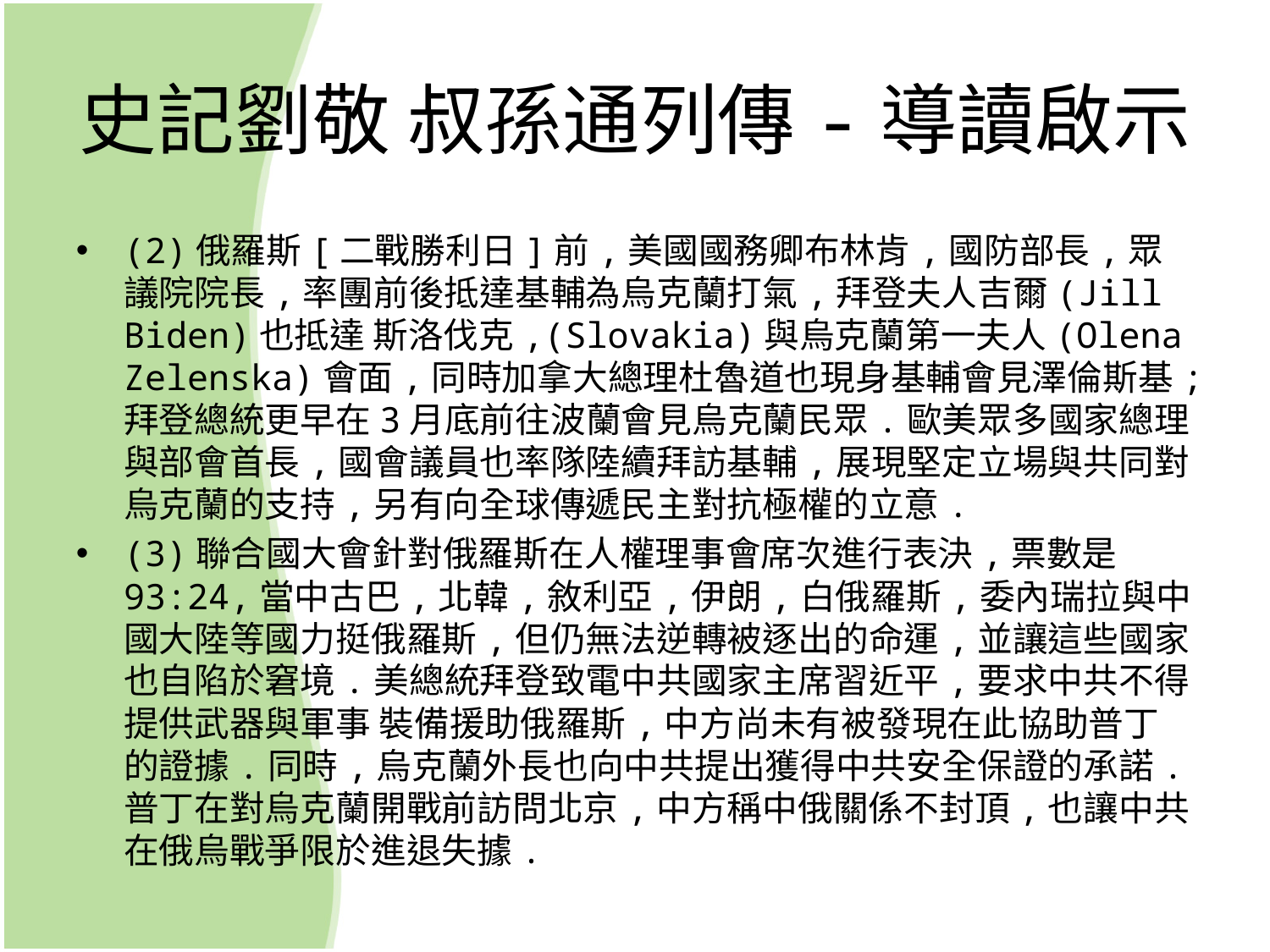

# 史記劉敬 叔孫通列傳-導讀啟示
(2)俄羅斯[二戰勝利日]前,美國國務卿布林肯,國防部長,眾議院院長,率團前後抵達基輔為烏克蘭打氣,拜登夫人吉爾(Jill Biden)也抵達 斯洛伐克,(Slovakia)與烏克蘭第一夫人(Olena Zelenska)會面,同時加拿大總理杜魯道也現身基輔會見澤倫斯基;拜登總統更早在3月底前往波蘭會見烏克蘭民眾.歐美眾多國家總理與部會首長,國會議員也率隊陸續拜訪基輔,展現堅定立場與共同對烏克蘭的支持,另有向全球傳遞民主對抗極權的立意.
(3)聯合國大會針對俄羅斯在人權理事會席次進行表決,票數是93:24,當中古巴,北韓,敘利亞,伊朗,白俄羅斯,委內瑞拉與中國大陸等國力挺俄羅斯,但仍無法逆轉被逐出的命運,並讓這些國家也自陷於窘境.美總統拜登致電中共國家主席習近平,要求中共不得提供武器與軍事 裝備援助俄羅斯,中方尚未有被發現在此協助普丁的證據.同時,烏克蘭外長也向中共提出獲得中共安全保證的承諾.普丁在對烏克蘭開戰前訪問北京,中方稱中俄關係不封頂,也讓中共在俄烏戰爭限於進退失據.